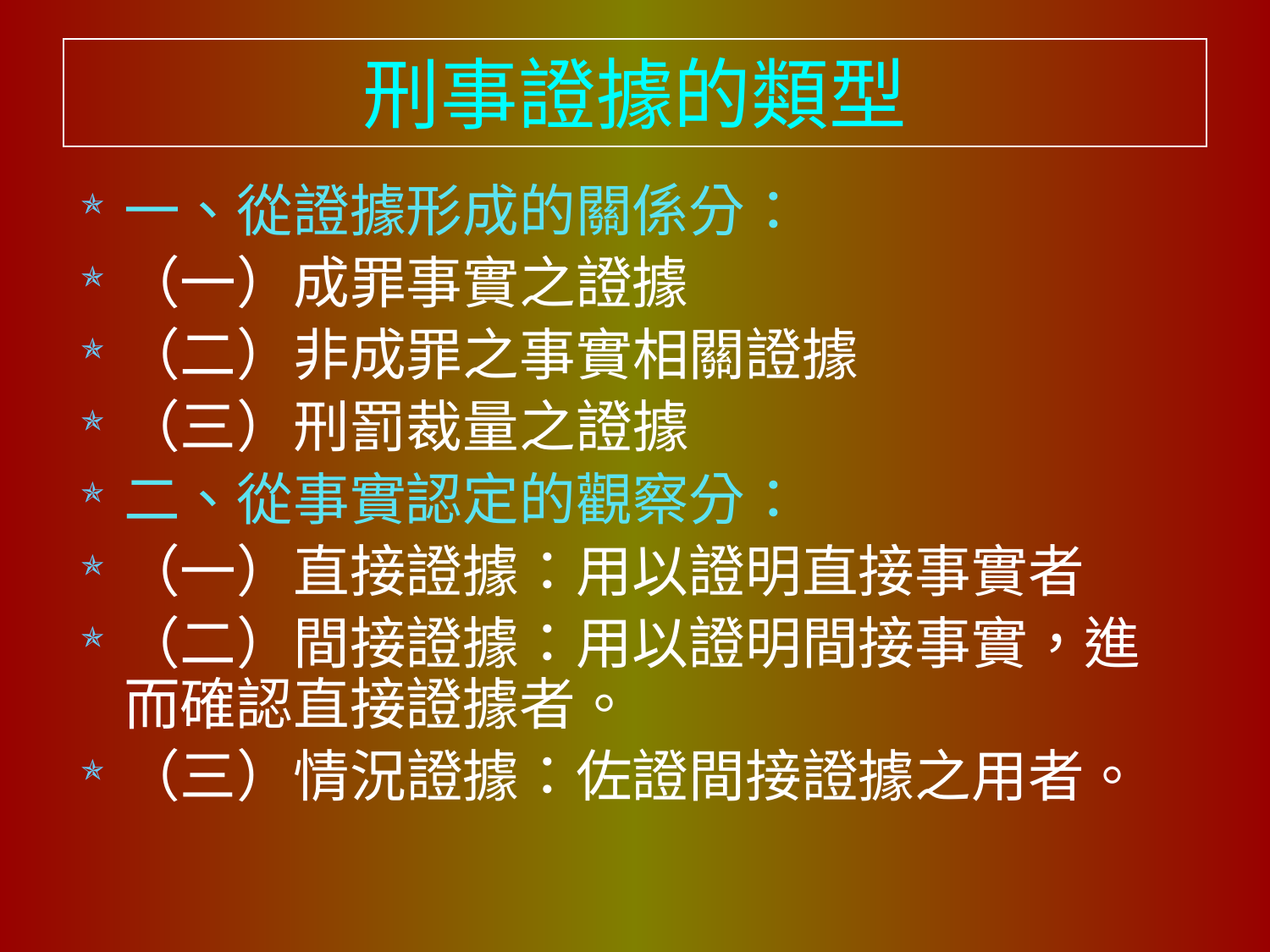

# 刑事證據的類型
一、從證據形成的關係分：
（一）成罪事實之證據
（二）非成罪之事實相關證據
（三）刑罰裁量之證據
二、從事實認定的觀察分：
（一）直接證據：用以證明直接事實者
（二）間接證據：用以證明間接事實，進而確認直接證據者。
（三）情況證據：佐證間接證據之用者。